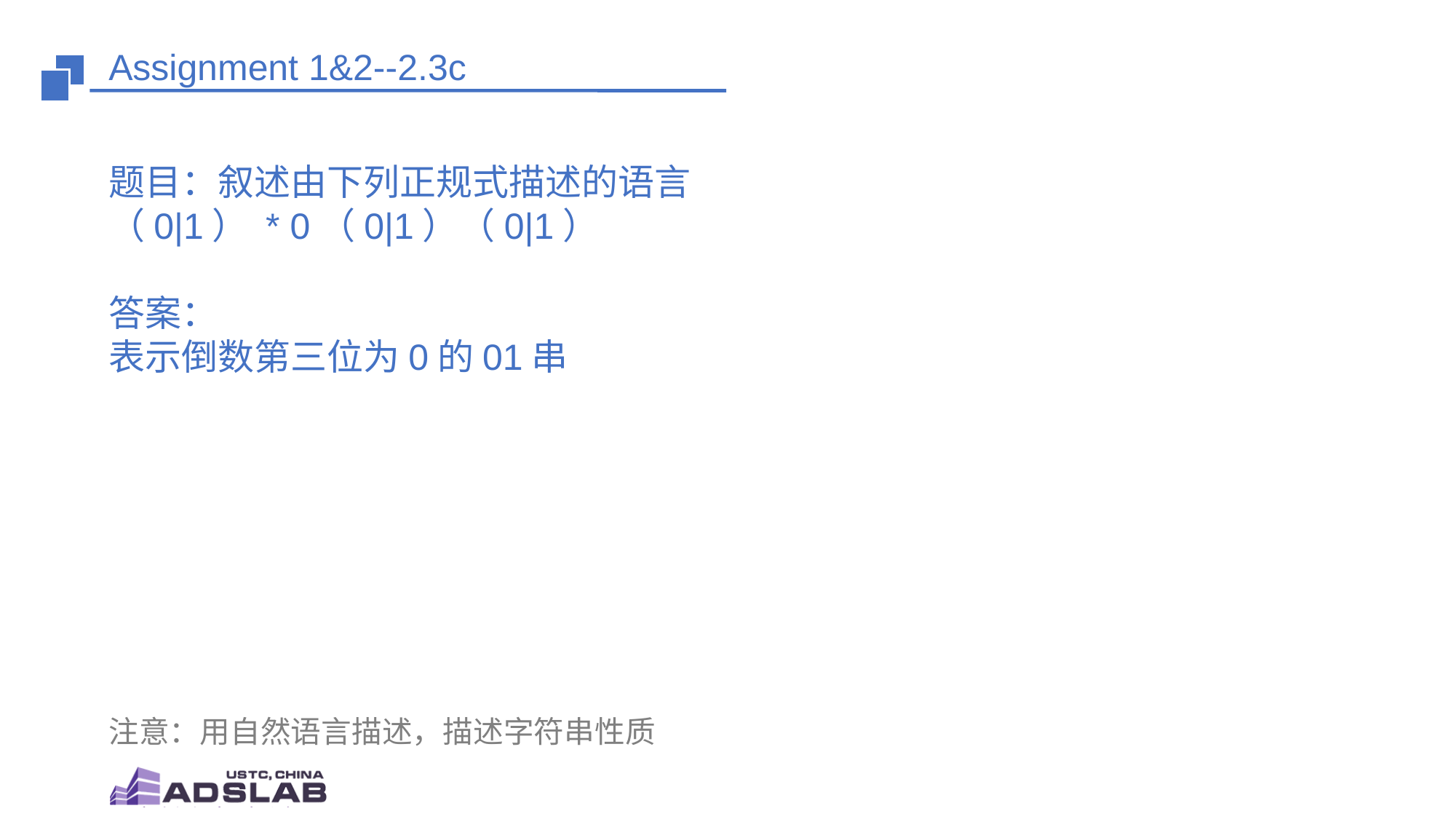

# Assignment 1&2--2.3c
题目：叙述由下列正规式描述的语言
（0|1） * 0（0|1）（0|1）

答案：
表示倒数第三位为0的01串
注意：用自然语言描述，描述字符串性质